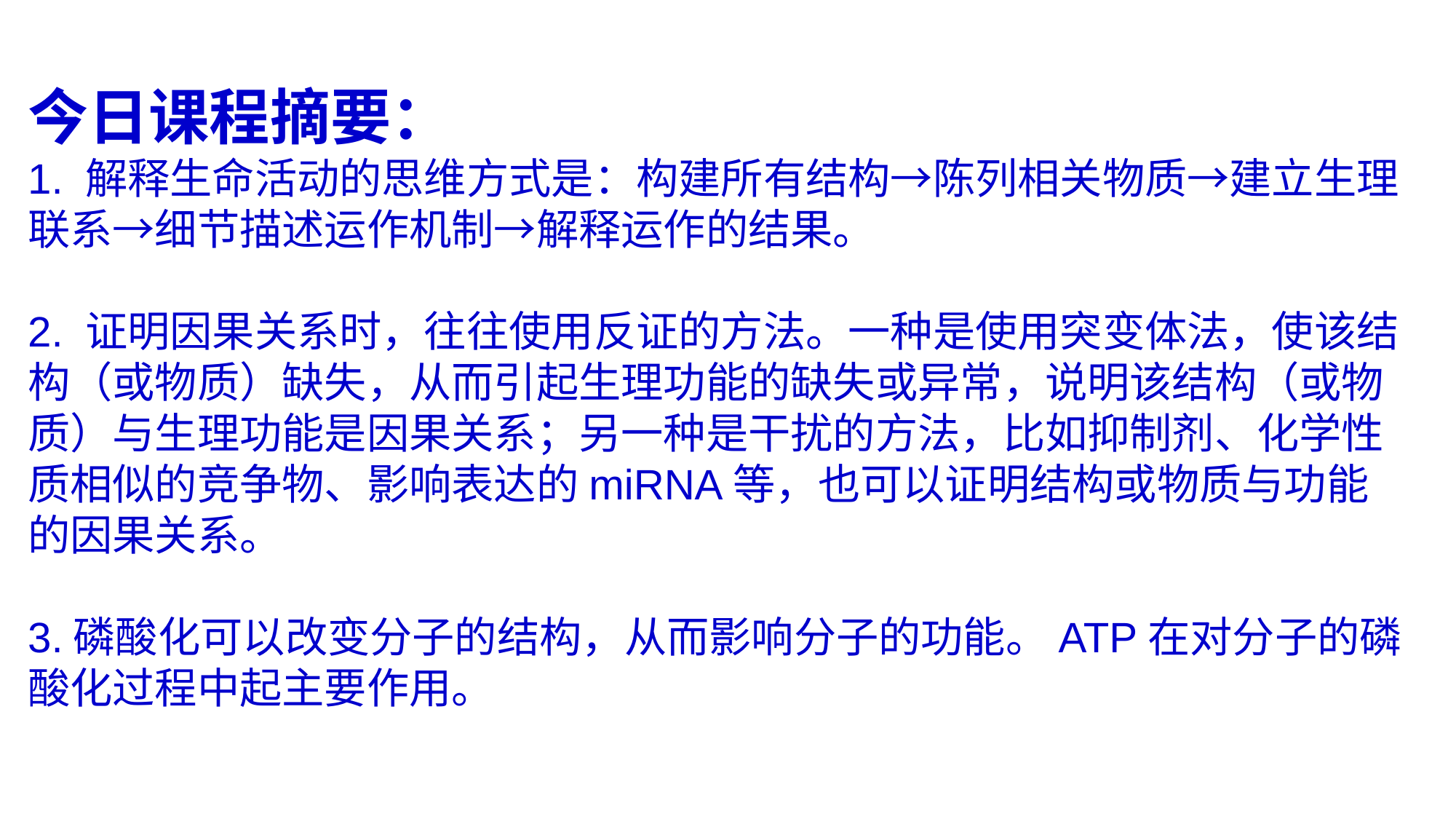

今日课程摘要：
1. 解释生命活动的思维方式是：构建所有结构→陈列相关物质→建立生理联系→细节描述运作机制→解释运作的结果。
2. 证明因果关系时，往往使用反证的方法。一种是使用突变体法，使该结构（或物质）缺失，从而引起生理功能的缺失或异常，说明该结构（或物质）与生理功能是因果关系；另一种是干扰的方法，比如抑制剂、化学性质相似的竞争物、影响表达的miRNA等，也可以证明结构或物质与功能的因果关系。
3.磷酸化可以改变分子的结构，从而影响分子的功能。ATP在对分子的磷酸化过程中起主要作用。